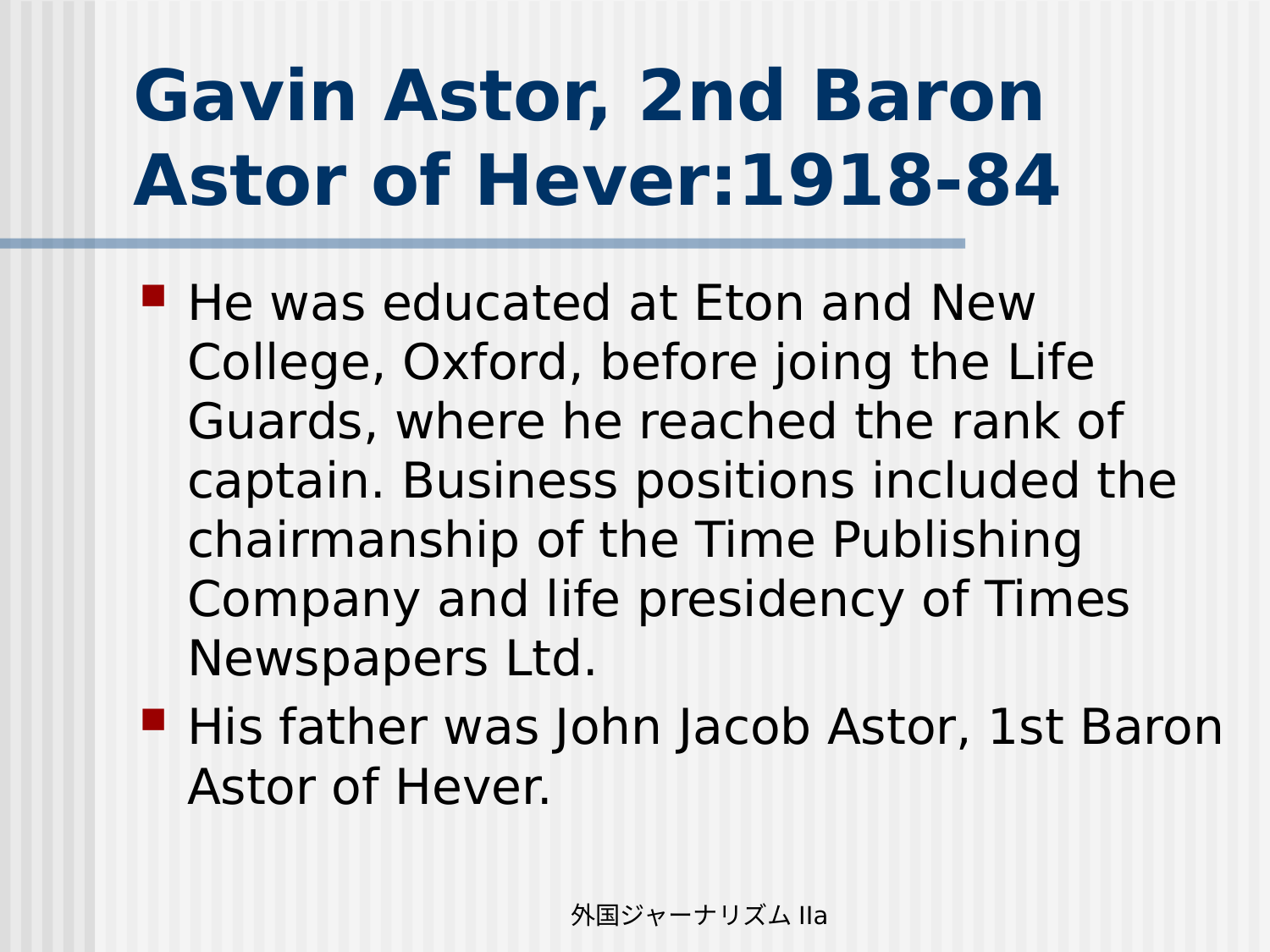

# Gavin Astor, 2nd Baron Astor of Hever:1918-84
He was educated at Eton and New College, Oxford, before joing the Life Guards, where he reached the rank of captain. Business positions included the chairmanship of the Time Publishing Company and life presidency of Times Newspapers Ltd.
His father was John Jacob Astor, 1st Baron Astor of Hever.
外国ジャーナリズムIIa